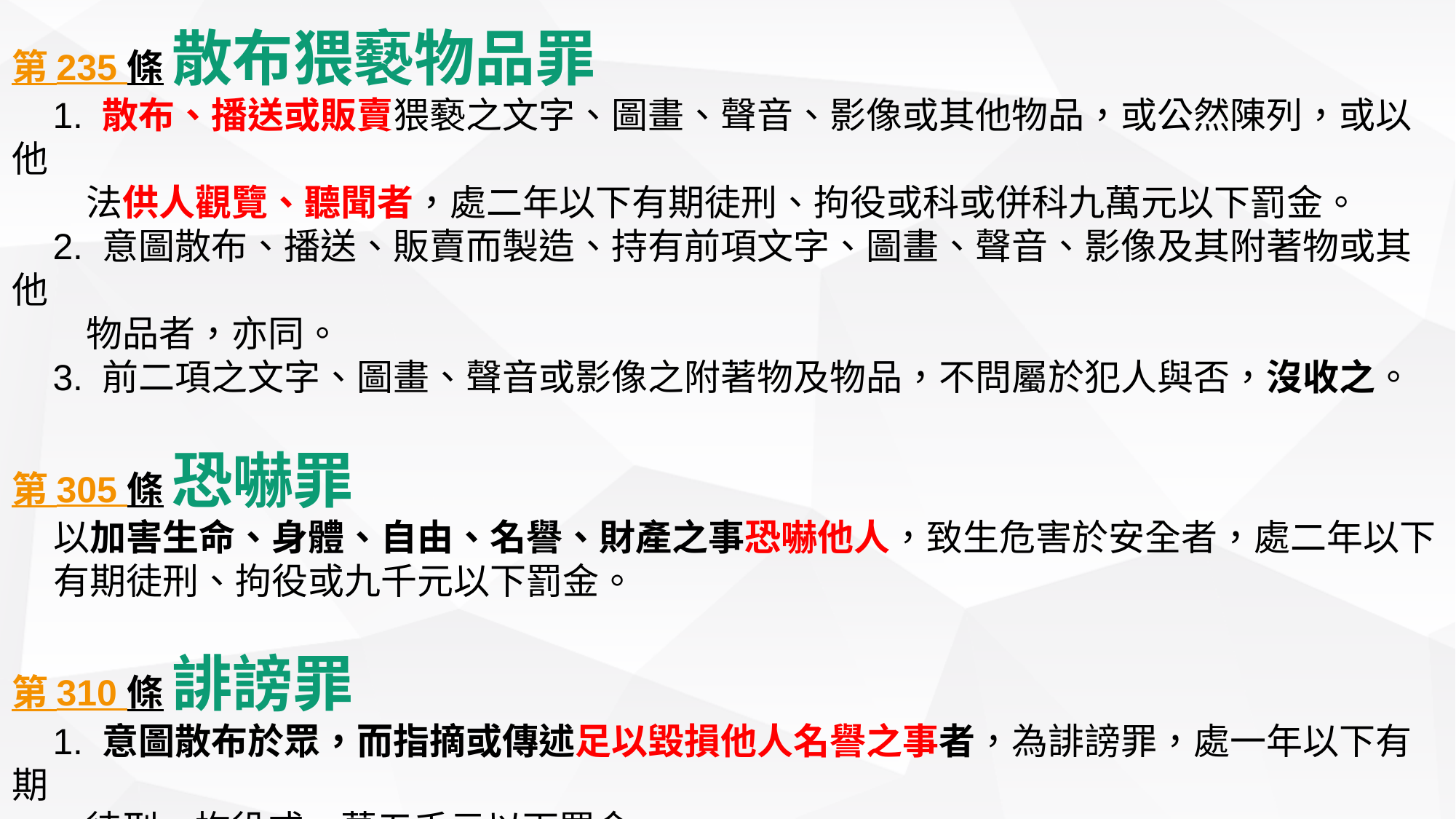

第 235 條 散布猥褻物品罪
    1. 散布、播送或販賣猥褻之文字、圖畫、聲音、影像或其他物品，或公然陳列，或以他
        法供人觀覽、聽聞者，處二年以下有期徒刑、拘役或科或併科九萬元以下罰金。
    2. 意圖散布、播送、販賣而製造、持有前項文字、圖畫、聲音、影像及其附著物或其他
        物品者，亦同。
    3. 前二項之文字、圖畫、聲音或影像之附著物及物品，不問屬於犯人與否，沒收之。

第 305 條 恐嚇罪
    以加害生命、身體、自由、名譽、財產之事恐嚇他人，致生危害於安全者，處二年以下
    有期徒刑、拘役或九千元以下罰金。

第 310 條 誹謗罪
    1. 意圖散布於眾，而指摘或傳述足以毀損他人名譽之事者，為誹謗罪，處一年以下有期
        徒刑、拘役或一萬五千元以下罰金。
    2. 散布文字、圖畫犯前項之罪者，處二年以下有期徒刑、拘役或三萬元以下罰金。
    3. 對所誹謗之事，能證明其真實者不罰。但涉於私德而與公共利益無關者，不在此限。